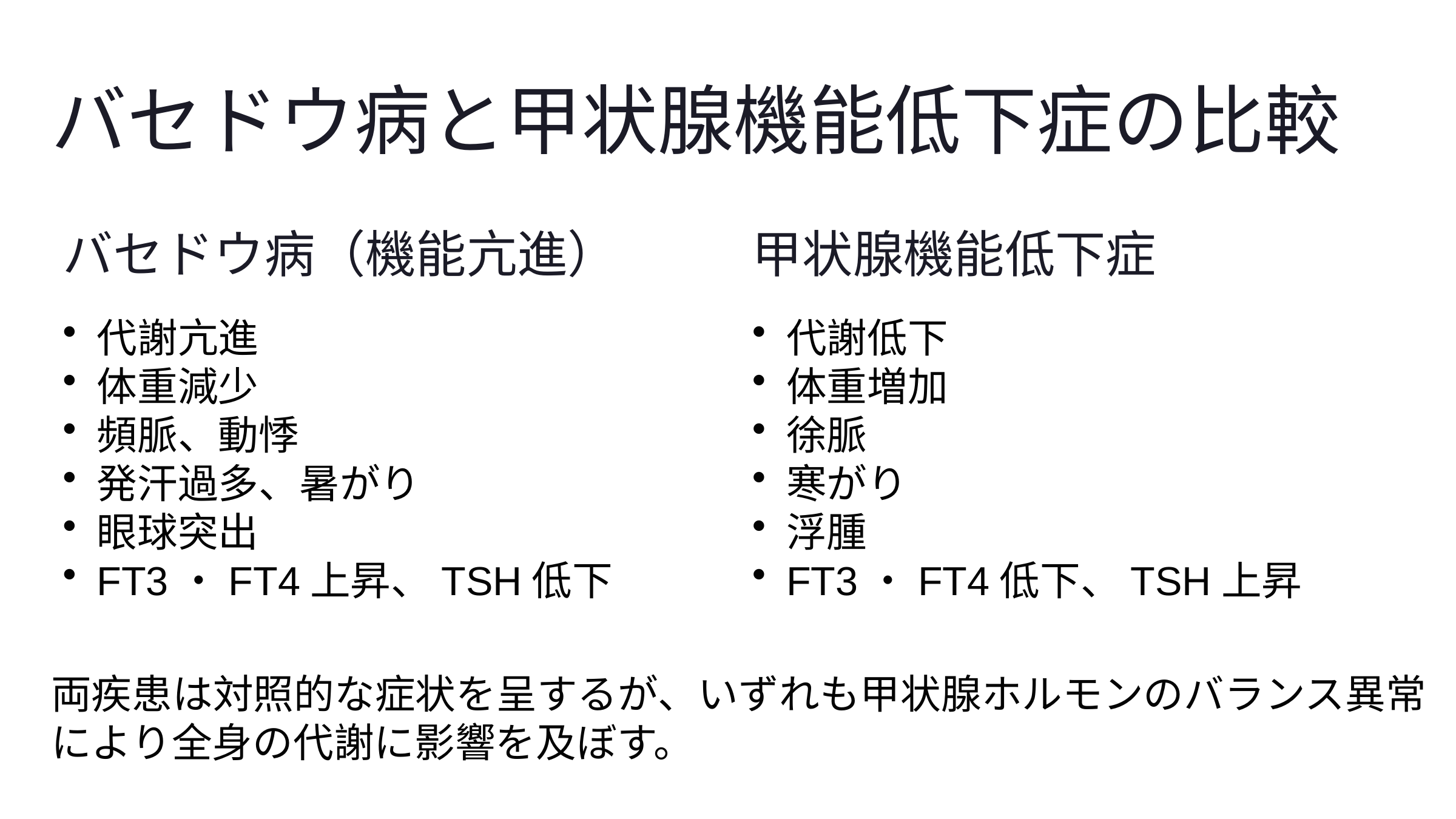

バセドウ病と甲状腺機能低下症の比較
バセドウ病（機能亢進）
甲状腺機能低下症
代謝亢進
体重減少
頻脈、動悸
発汗過多、暑がり
眼球突出
FT3・FT4上昇、TSH低下
代謝低下
体重増加
徐脈
寒がり
浮腫
FT3・FT4低下、TSH上昇
両疾患は対照的な症状を呈するが、いずれも甲状腺ホルモンのバランス異常
により全身の代謝に影響を及ぼす。